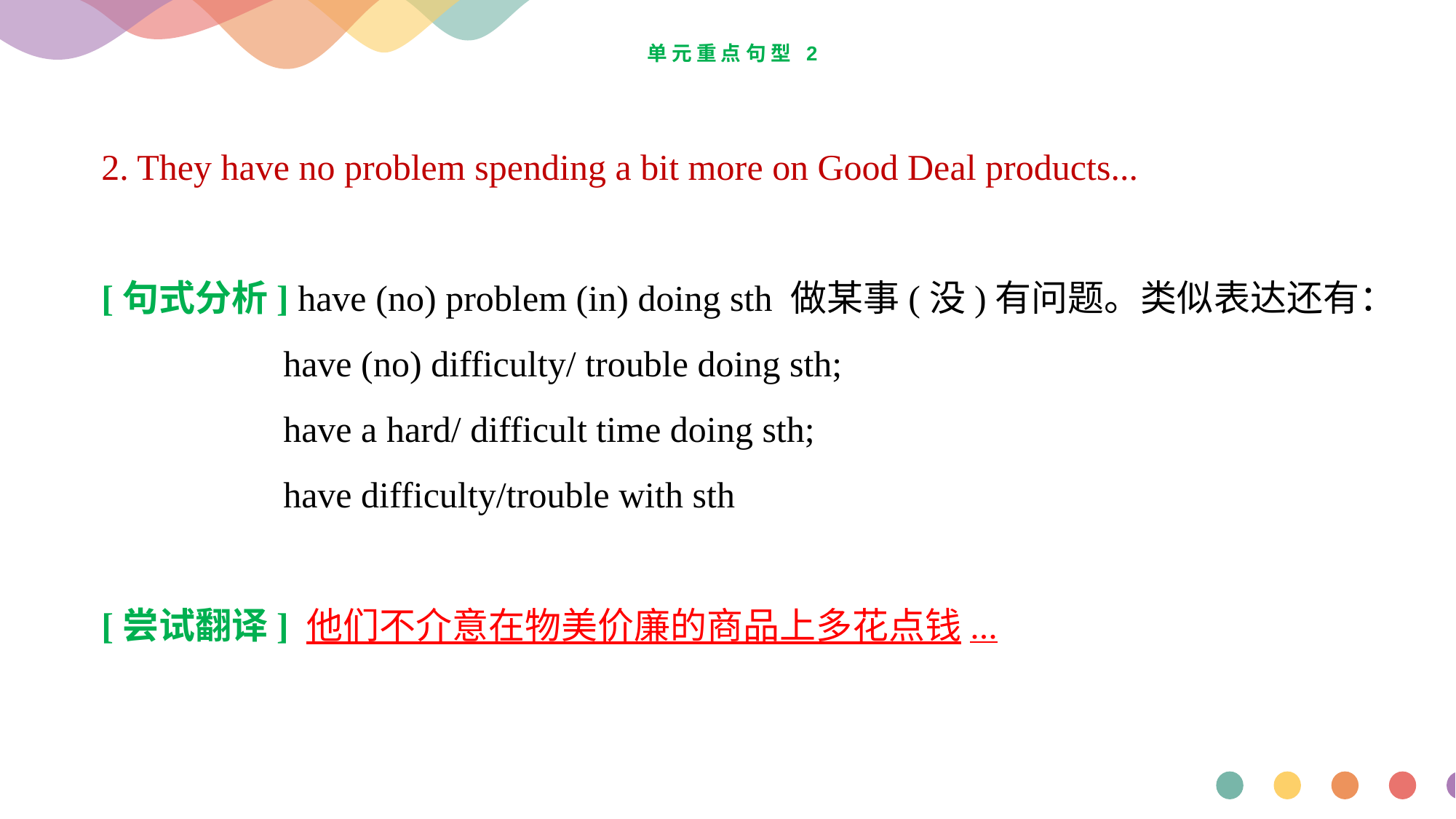

# 单元重点句型 2
2. They have no problem spending a bit more on Good Deal products...

[句式分析] have (no) problem (in) doing sth 做某事(没)有问题。类似表达还有：
                    have (no) difficulty/ trouble doing sth;
                    have a hard/ difficult time doing sth;
                    have difficulty/trouble with sth

[尝试翻译] 他们不介意在物美价廉的商品上多花点钱...